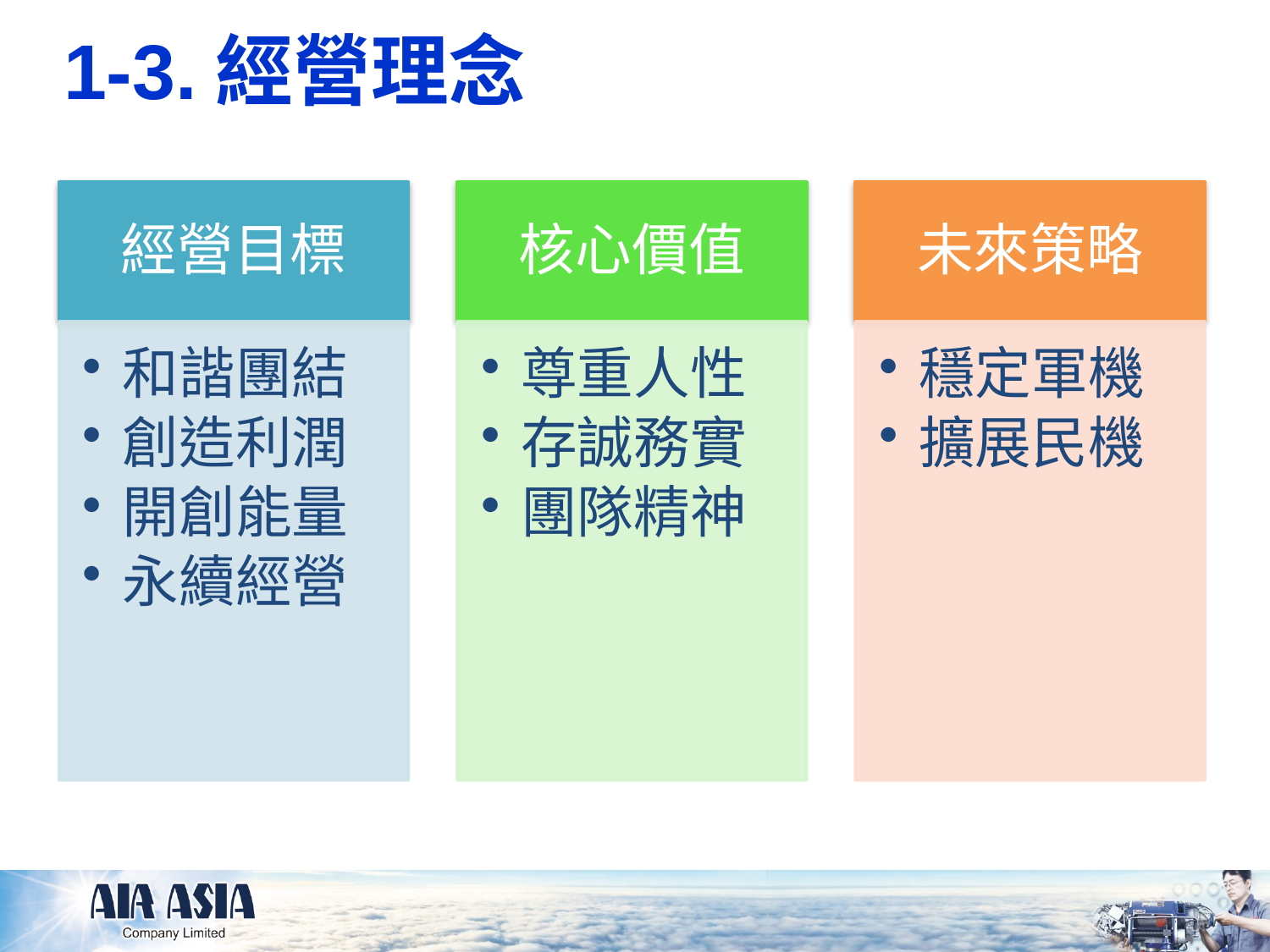

1-3.經營理念
經營目標
和諧團結
創造利潤
開創能量
永續經營
核心價值
尊重人性
存誠務實
團隊精神
未來策略
穩定軍機
擴展民機